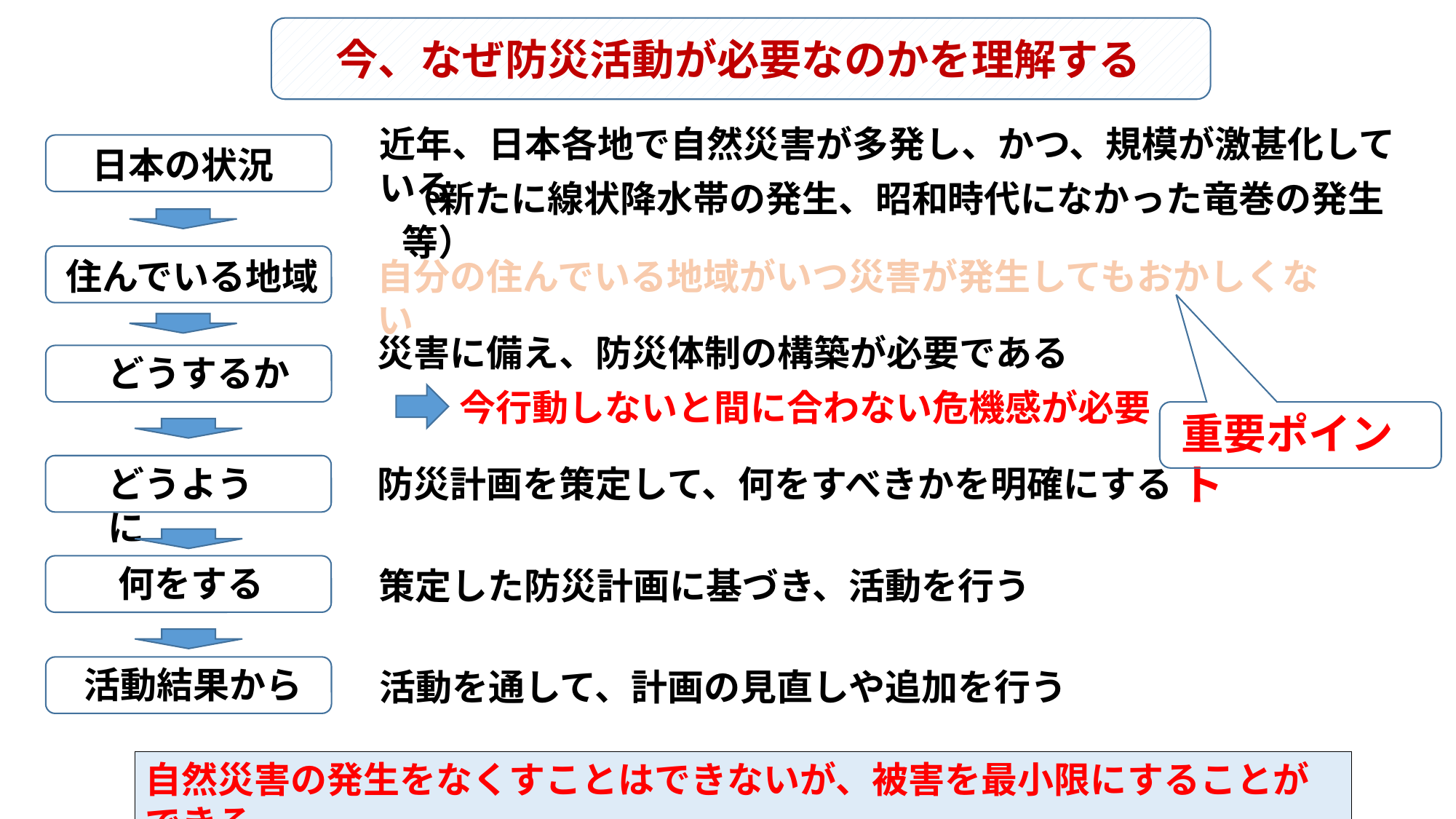

今、なぜ防災活動が必要なのかを理解する
近年、日本各地で自然災害が多発し、かつ、規模が激甚化している

日本の状況
（新たに線状降水帯の発生、昭和時代になかった竜巻の発生等）

住んでいる地域
自分の住んでいる地域がいつ災害が発生してもおかしくない

災害に備え、防災体制の構築が必要である

どうするか
今行動しないと間に合わない危機感が必要

重要ポイント

どうように
防災計画を策定して、何をすべきかを明確にする

何をする
策定した防災計画に基づき、活動を行う

活動結果から
活動を通して、計画の見直しや追加を行う
自然災害の発生をなくすことはできないが、被害を最小限にすることができる
5